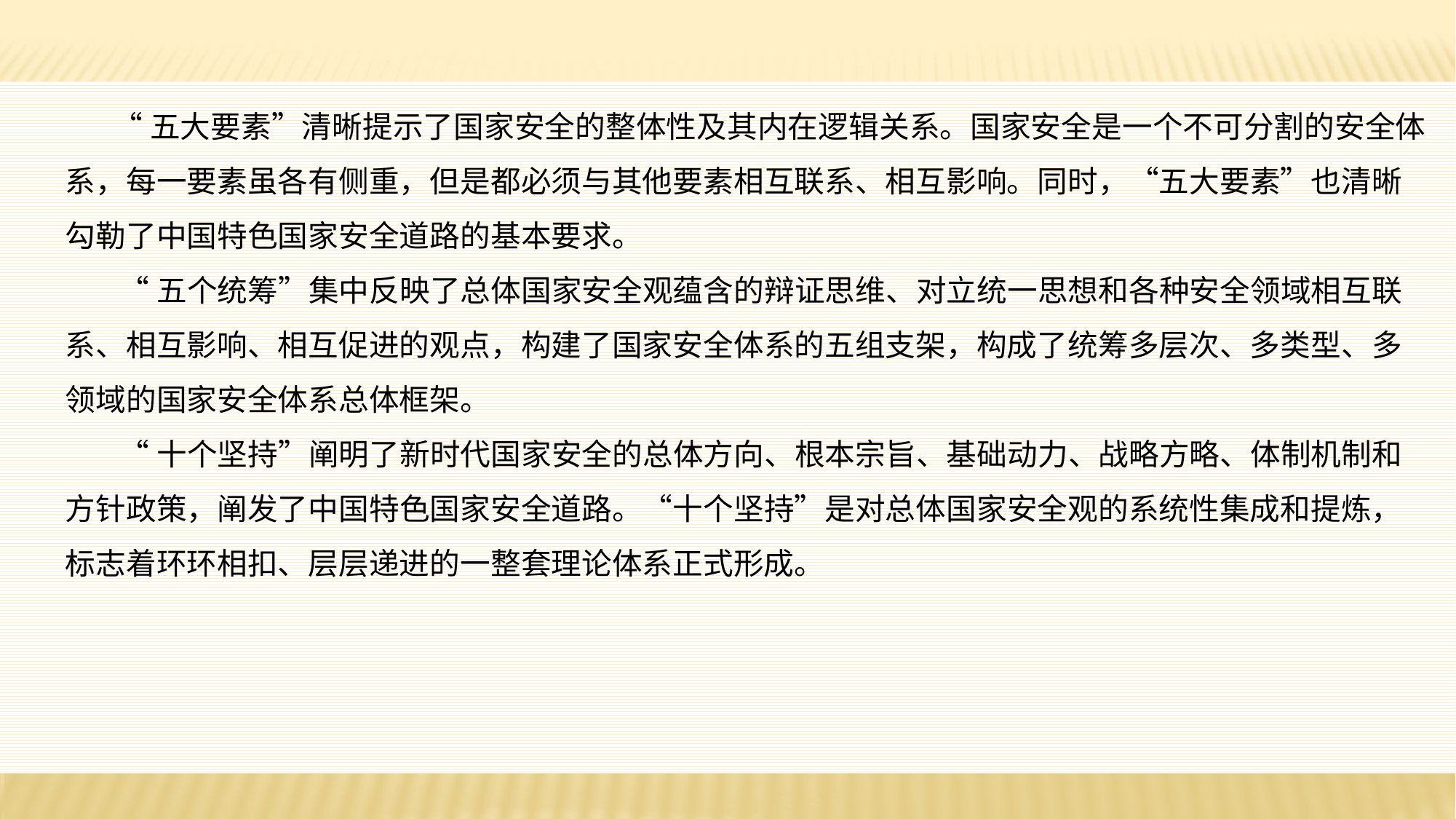

“五大要素”清晰提示了国家安全的整体性及其内在逻辑关系。国家安全是一个不可分割的安全体系，每一要素虽各有侧重，但是都必须与其他要素相互联系、相互影响。同时，“五大要素”也清晰勾勒了中国特色国家安全道路的基本要求。
        “五个统筹”集中反映了总体国家安全观蕴含的辩证思维、对立统一思想和各种安全领域相互联系、相互影响、相互促进的观点，构建了国家安全体系的五组支架，构成了统筹多层次、多类型、多领域的国家安全体系总体框架。
        “十个坚持”阐明了新时代国家安全的总体方向、根本宗旨、基础动力、战略方略、体制机制和方针政策，阐发了中国特色国家安全道路。“十个坚持”是对总体国家安全观的系统性集成和提炼，标志着环环相扣、层层递进的一整套理论体系正式形成。